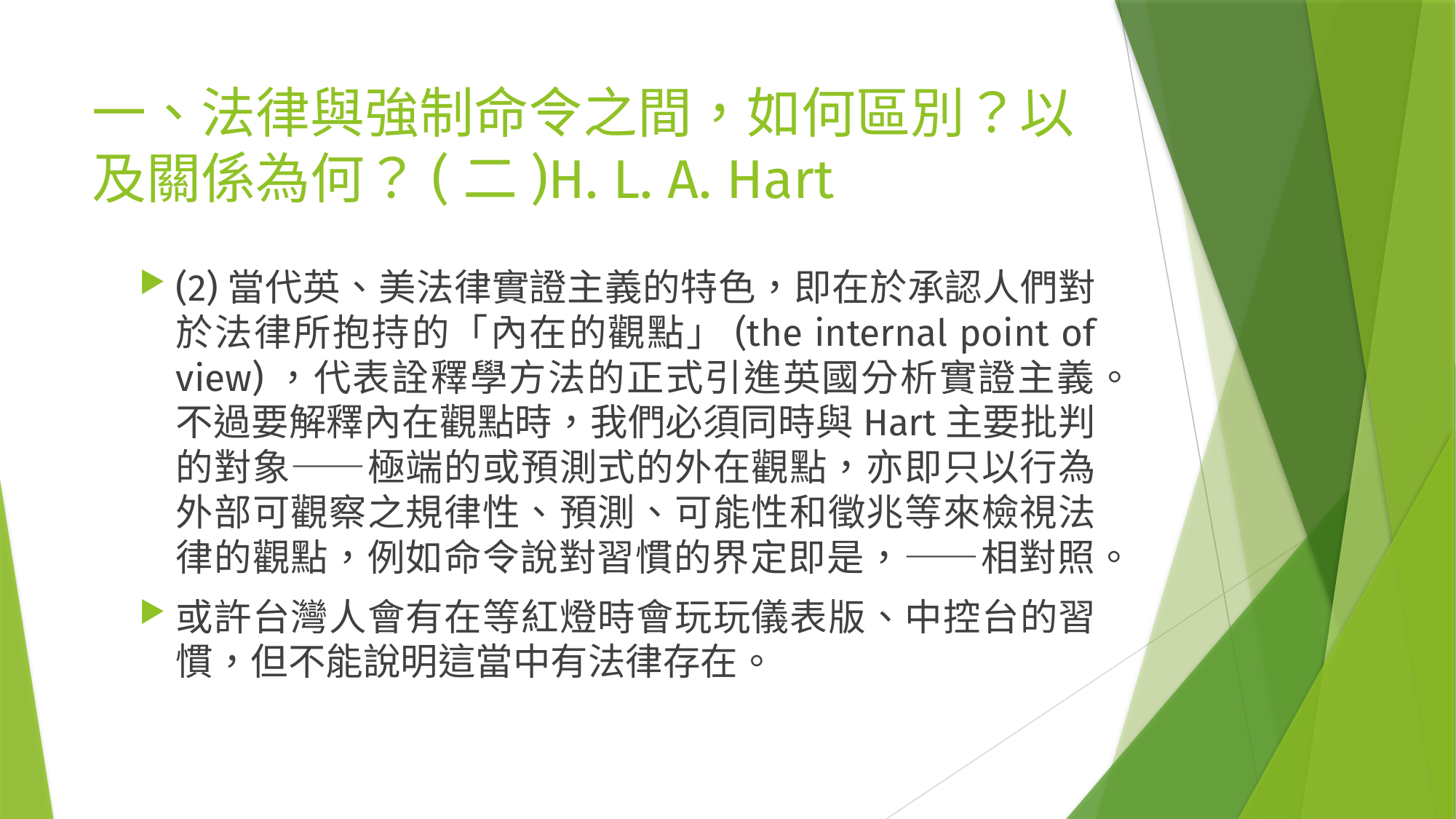

# 一、法律與強制命令之間，如何區別？以及關係為何？(二)H. L. A. Hart
(2)當代英、美法律實證主義的特色，即在於承認人們對於法律所抱持的「內在的觀點」(the internal point of view)，代表詮釋學方法的正式引進英國分析實證主義。不過要解釋內在觀點時，我們必須同時與Hart主要批判的對象——極端的或預測式的外在觀點，亦即只以行為外部可觀察之規律性、預測、可能性和徵兆等來檢視法律的觀點，例如命令說對習慣的界定即是，——相對照。
或許台灣人會有在等紅燈時會玩玩儀表版、中控台的習慣，但不能說明這當中有法律存在。